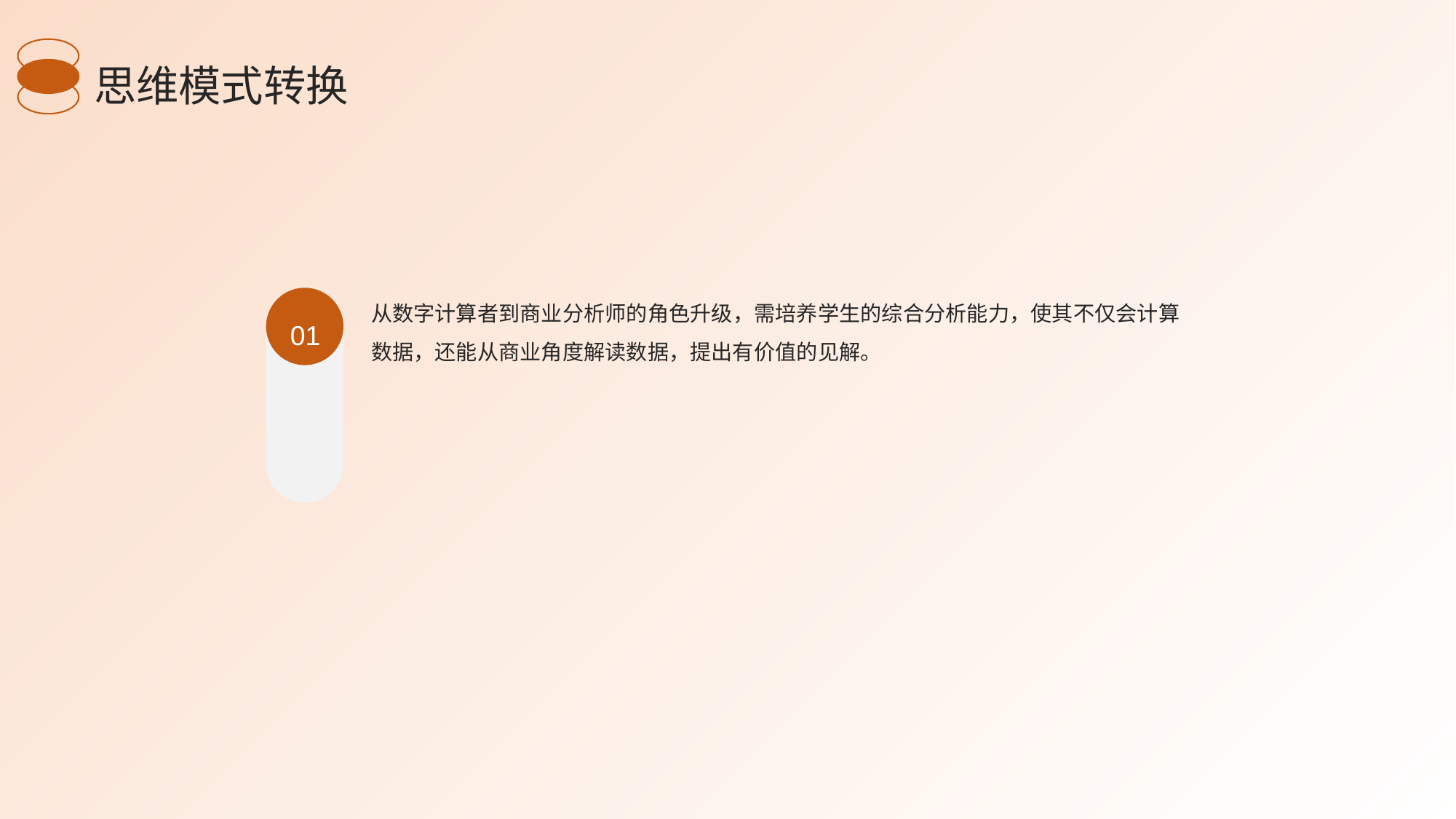

思维模式转换

从数字计算者到商业分析师的角色升级，需培养学生的综合分析能力，使其不仅会计算数据，还能从商业角度解读数据，提出有价值的见解。
01